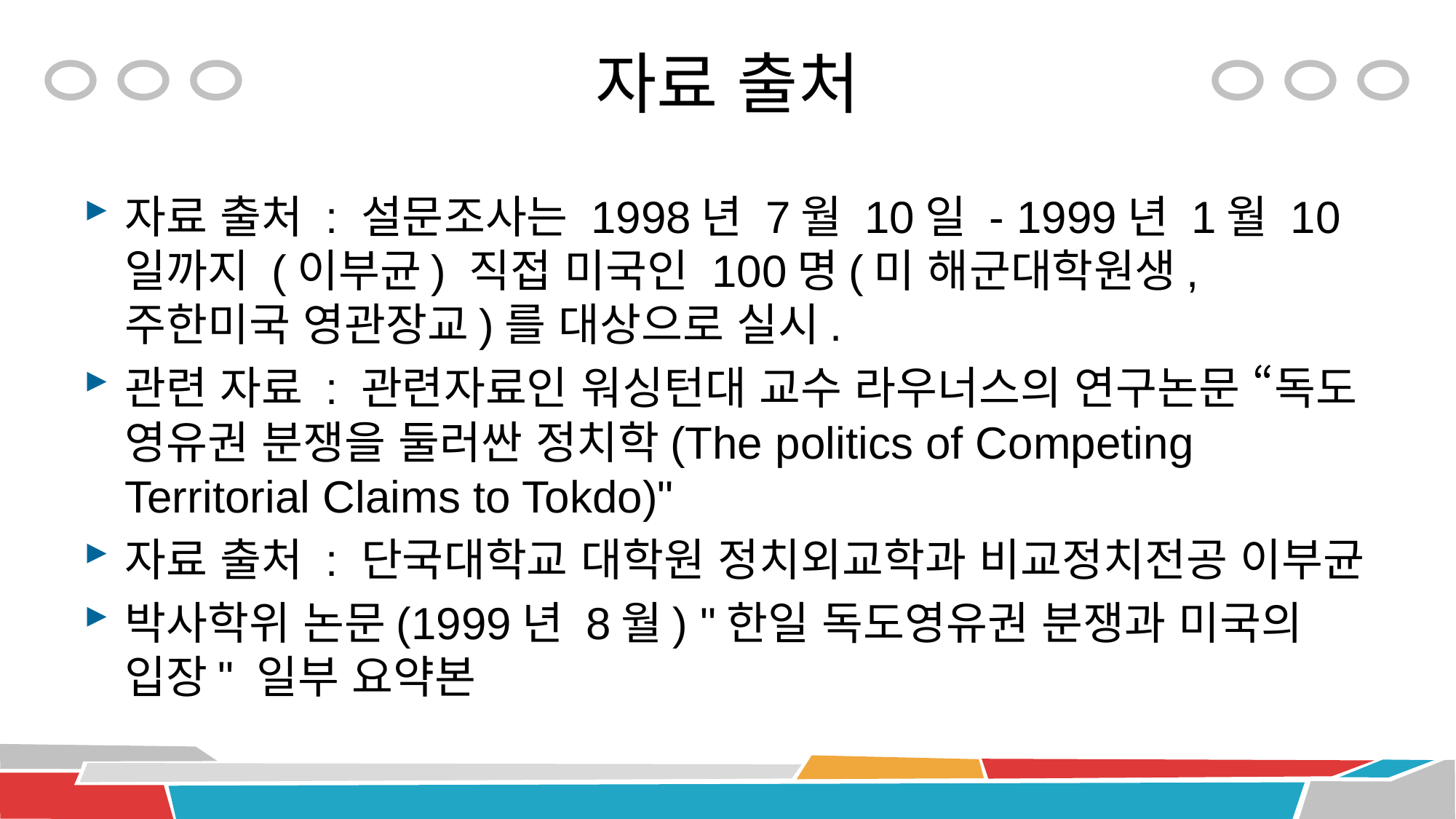

# 자료 출처
자료 출처 : 설문조사는 1998년 7월 10일 - 1999년 1월 10일까지 (이부균) 직접 미국인 100명(미 해군대학원생, 주한미국 영관장교)를 대상으로 실시.
관련 자료 : 관련자료인 워싱턴대 교수 라우너스의 연구논문 “독도 영유권 분쟁을 둘러싼 정치학(The politics of Competing Territorial Claims to Tokdo)"
자료 출처 : 단국대학교 대학원 정치외교학과 비교정치전공 이부균
박사학위 논문(1999년 8월) "한일 독도영유권 분쟁과 미국의 입장" 일부 요약본